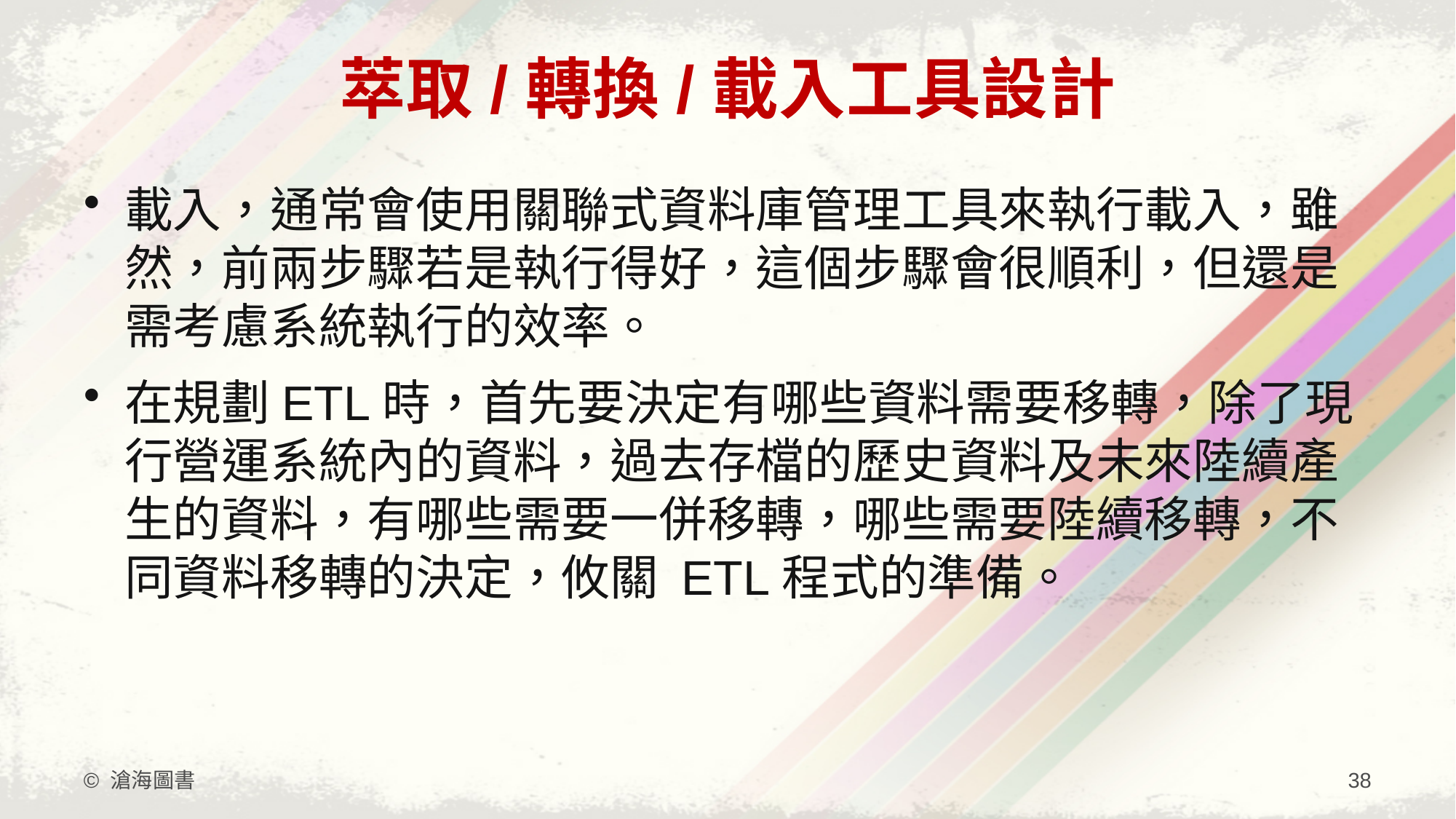

# 萃取/轉換/載入工具設計
載入，通常會使用關聯式資料庫管理工具來執行載入，雖然，前兩步驟若是執行得好，這個步驟會很順利，但還是需考慮系統執行的效率。
在規劃ETL時，首先要決定有哪些資料需要移轉，除了現行營運系統內的資料，過去存檔的歷史資料及未來陸續產生的資料，有哪些需要一併移轉，哪些需要陸續移轉，不同資料移轉的決定，攸關 ETL程式的準備。
© 滄海圖書

38